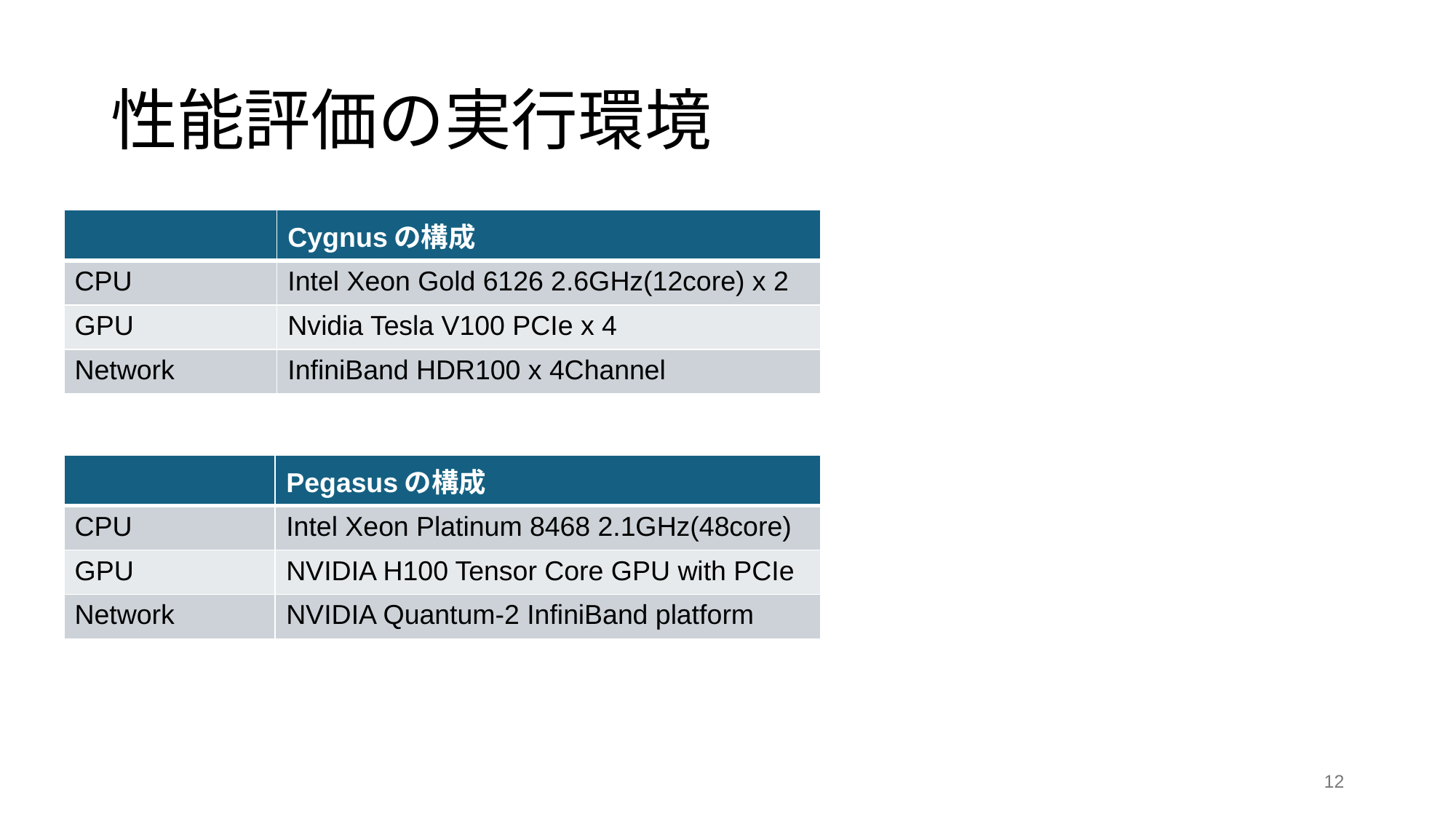

# 性能評価の実行環境
|  | Cygnusの構成 |
| --- | --- |
| CPU | Intel Xeon Gold 6126 2.6GHz(12core) x 2 |
| GPU | Nvidia Tesla V100 PCIe x 4 |
| Network | InfiniBand HDR100 x 4Channel |
|  | Pegasusの構成 |
| --- | --- |
| CPU | Intel Xeon Platinum 8468 2.1GHz(48core) |
| GPU | NVIDIA H100 Tensor Core GPU with PCIe |
| Network | NVIDIA Quantum-2 InfiniBand platform |
12